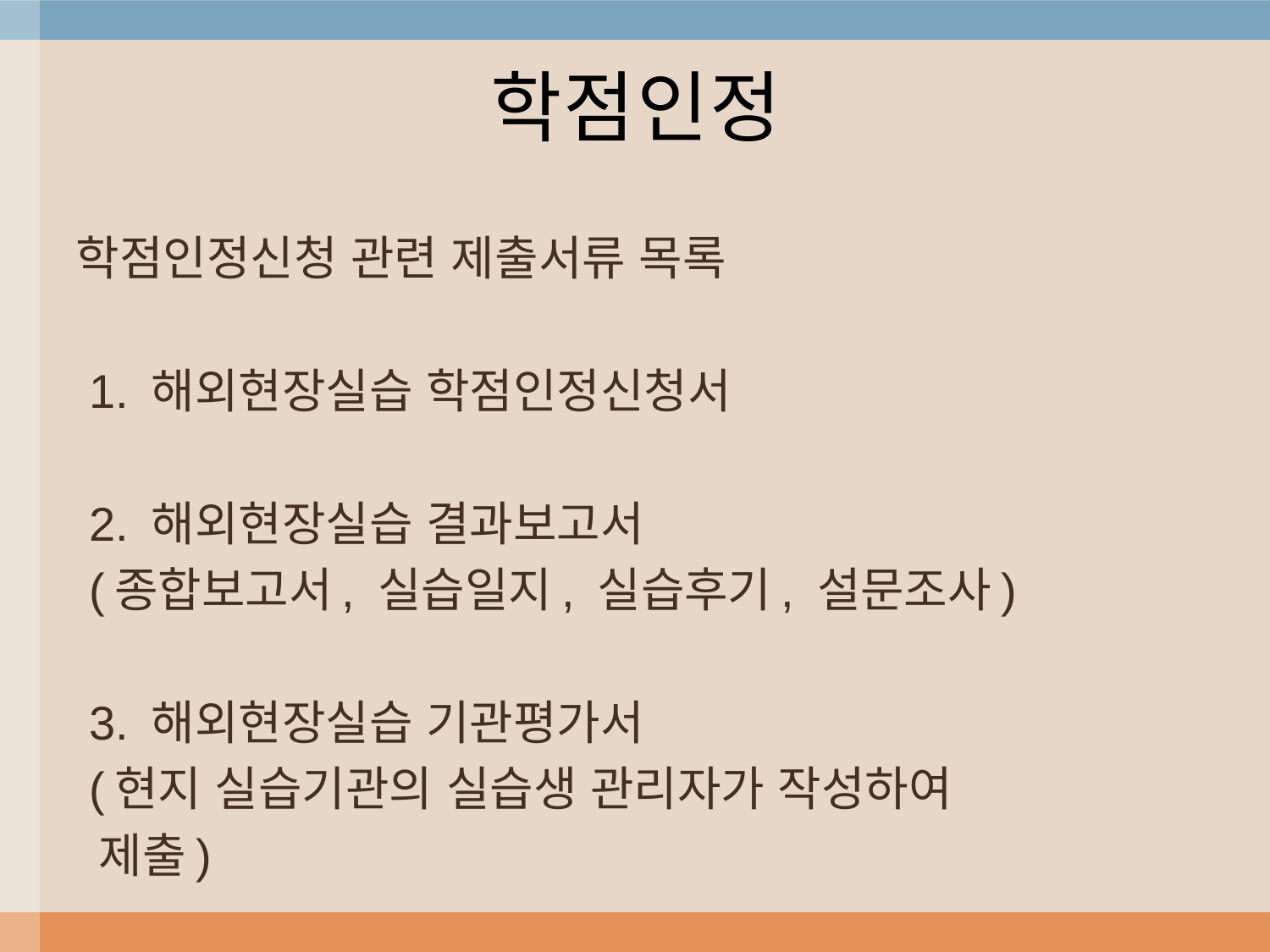

# 학점인정
학점인정신청 관련 제출서류 목록

 1. 해외현장실습 학점인정신청서

 2. 해외현장실습 결과보고서
 (종합보고서, 실습일지, 실습후기, 설문조사)

 3. 해외현장실습 기관평가서
 (현지 실습기관의 실습생 관리자가 작성하여
 제출)